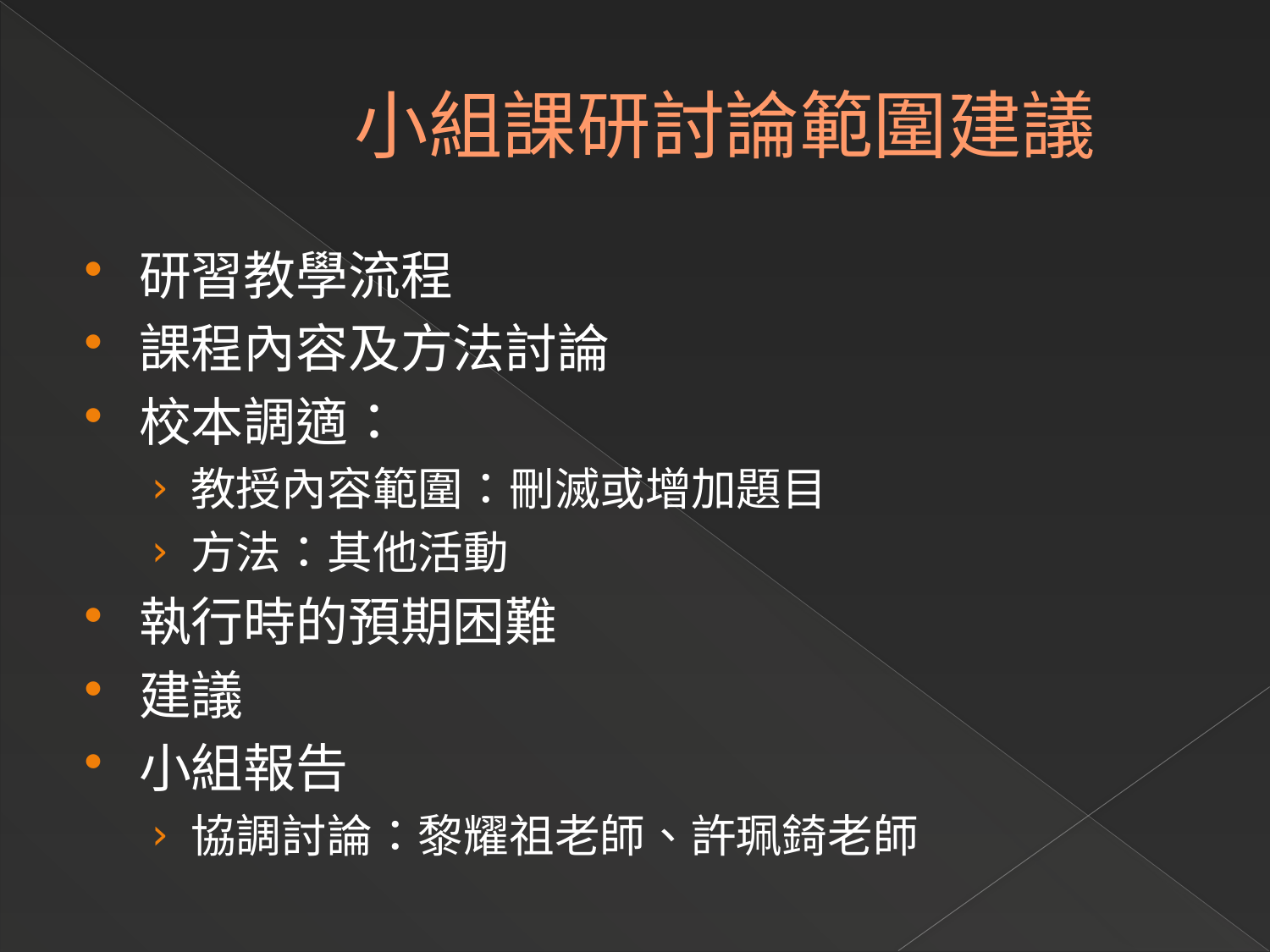

# 小組課研討論範圍建議
研習教學流程
課程內容及方法討論
校本調適：
教授內容範圍：刪滅或增加題目
方法：其他活動
執行時的預期困難
建議
小組報告
協調討論：黎耀祖老師、許珮錡老師